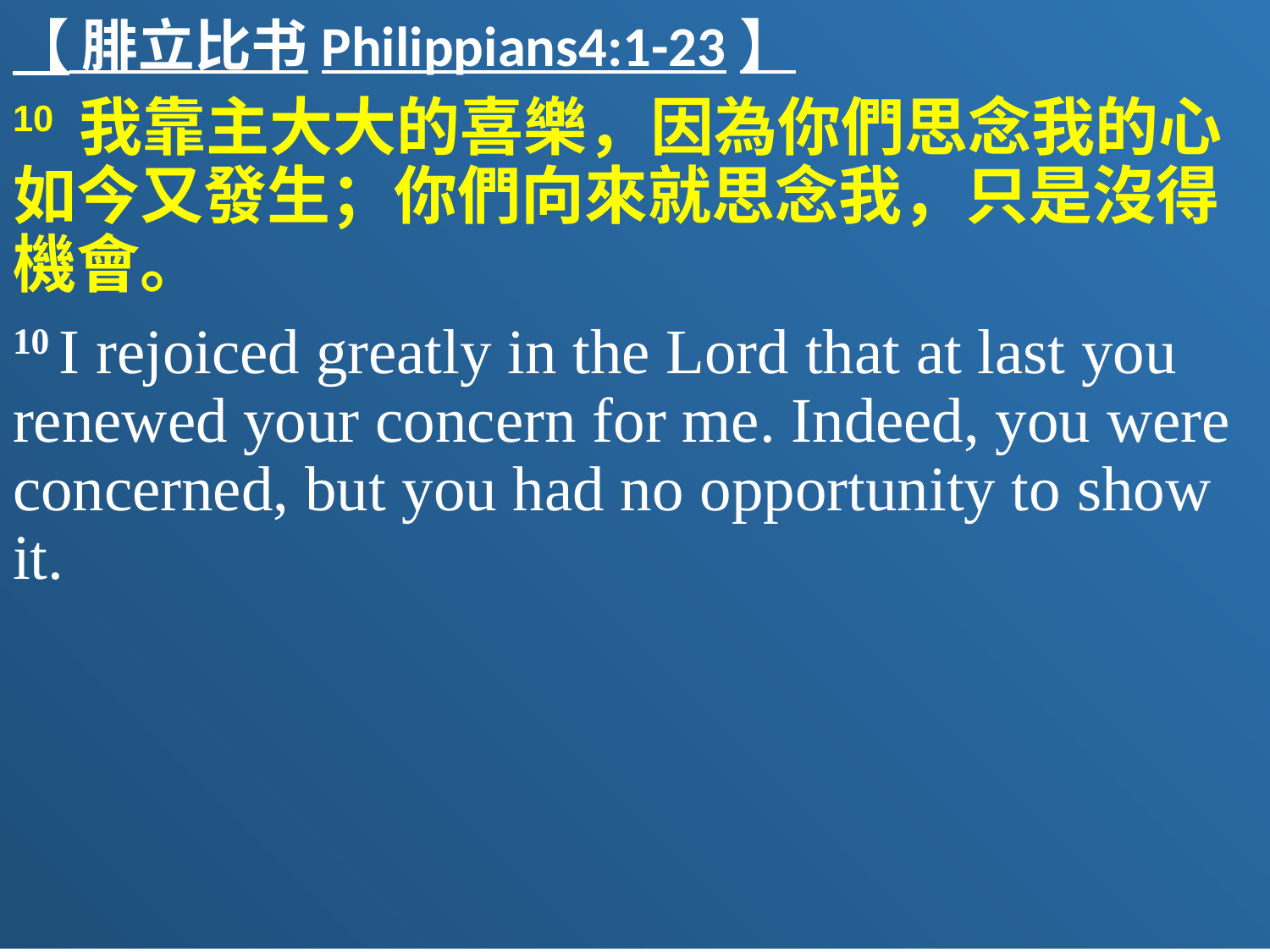

【 腓立比书Philippians4:1-23】
10 我靠主大大的喜樂，因為你們思念我的心如今又發生；你們向來就思念我，只是沒得機會。
10 I rejoiced greatly in the Lord that at last you renewed your concern for me. Indeed, you were concerned, but you had no opportunity to show it.